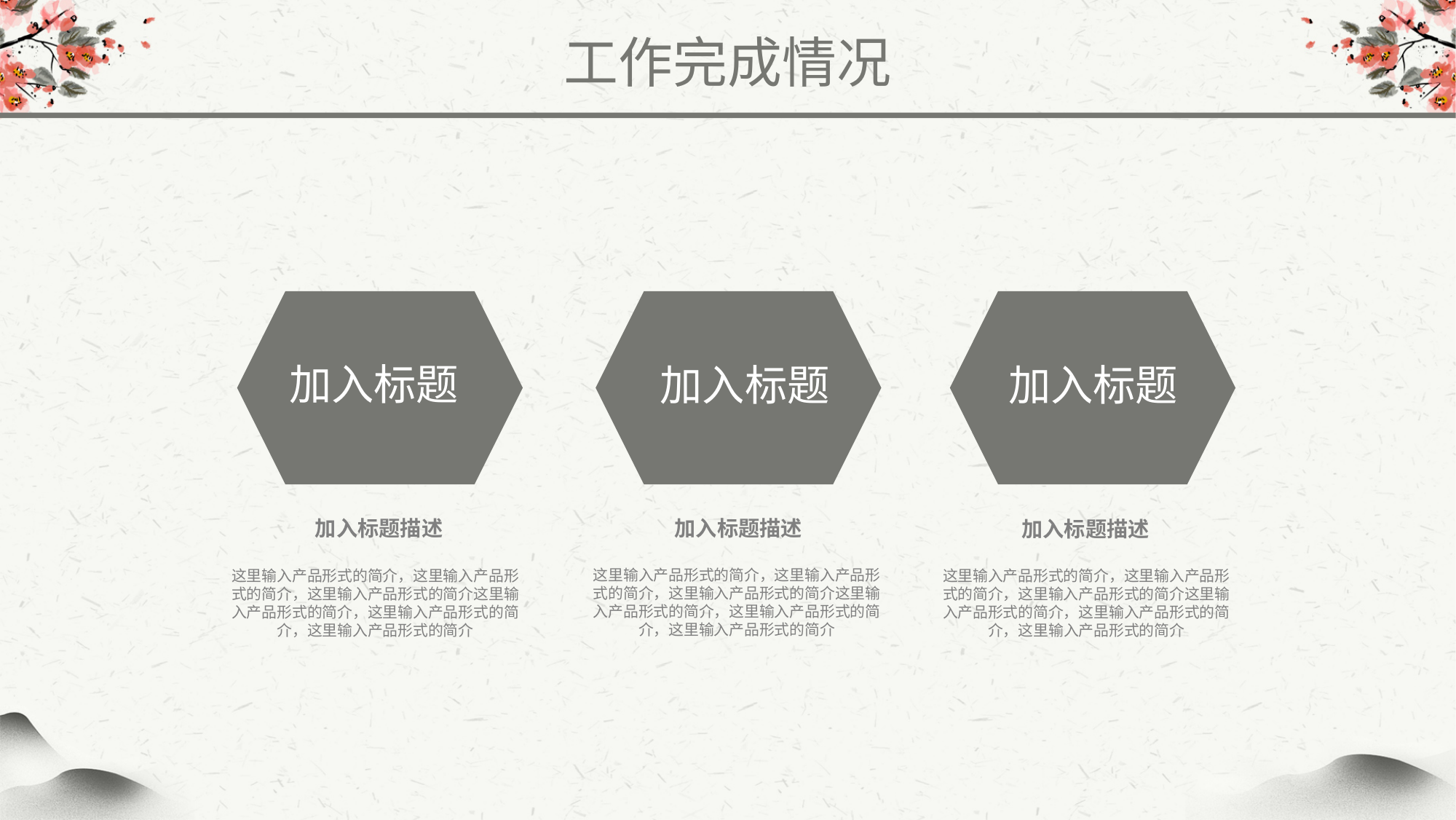

工作完成情况

加入标题
加入标题
加入标题
加入标题描述
加入标题描述
加入标题描述
这里输入产品形式的简介，这里输入产品形式的简介，这里输入产品形式的简介这里输入产品形式的简介，这里输入产品形式的简介，这里输入产品形式的简介

这里输入产品形式的简介，这里输入产品形式的简介，这里输入产品形式的简介这里输入产品形式的简介，这里输入产品形式的简介，这里输入产品形式的简介

这里输入产品形式的简介，这里输入产品形式的简介，这里输入产品形式的简介这里输入产品形式的简介，这里输入产品形式的简介，这里输入产品形式的简介